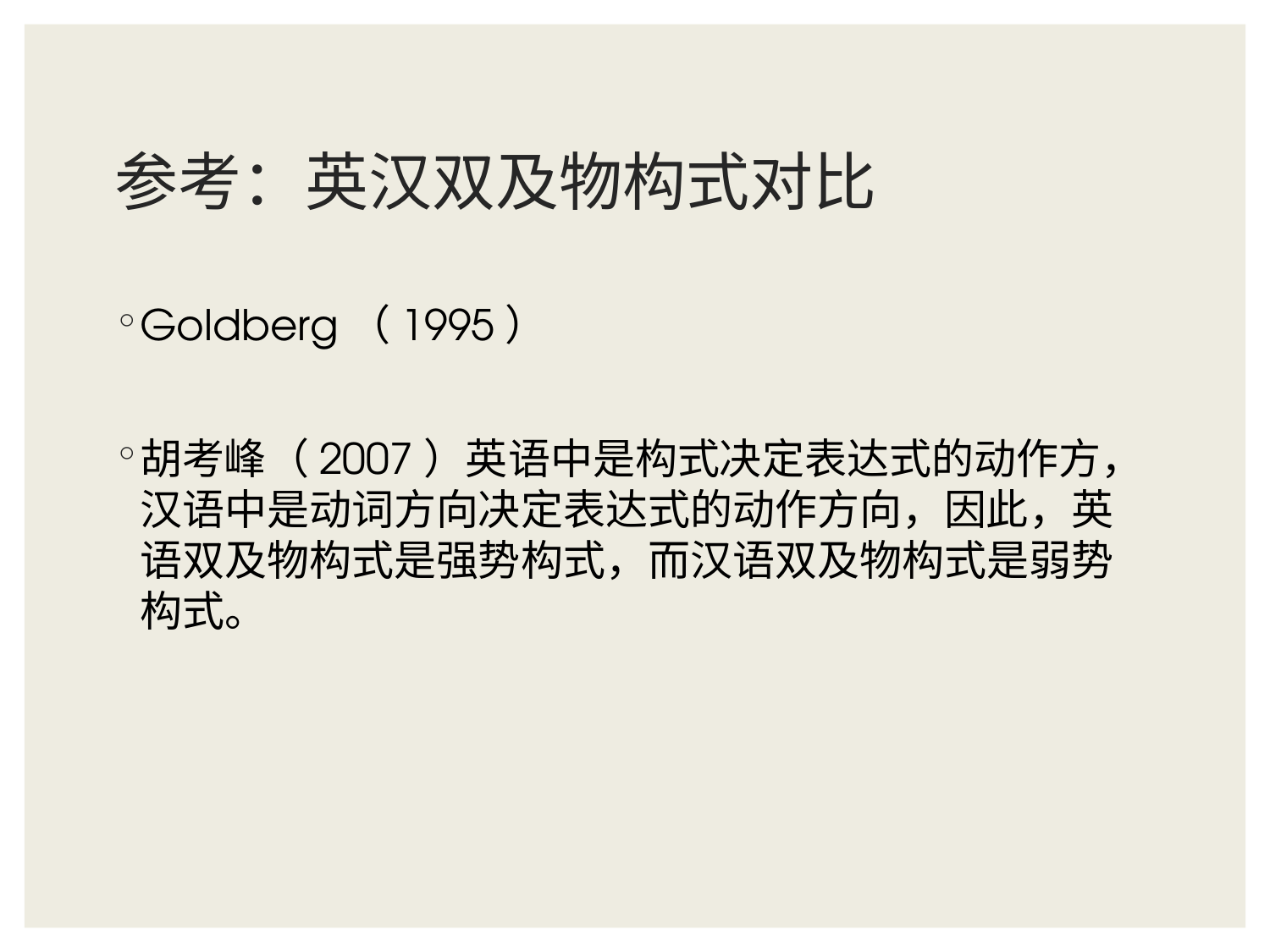

# 参考：英汉双及物构式对比
Goldberg（1995）

胡考峰（2007）英语中是构式决定表达式的动作方，汉语中是动词方向决定表达式的动作方向，因此，英语双及物构式是强势构式，而汉语双及物构式是弱势构式。